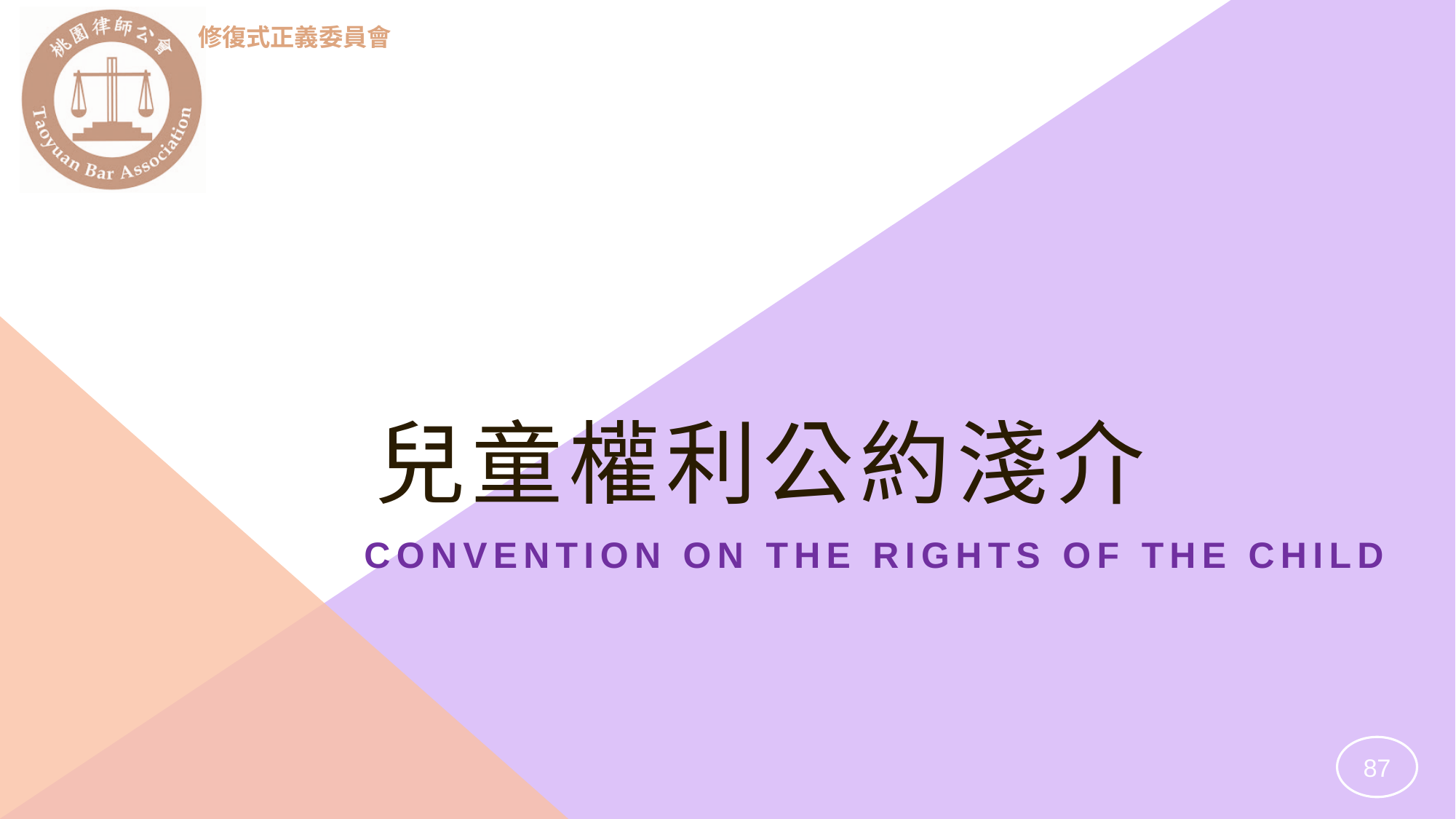

修復式正義委員會
兒童權利公約淺介
Convention on the Rights of the Child
87